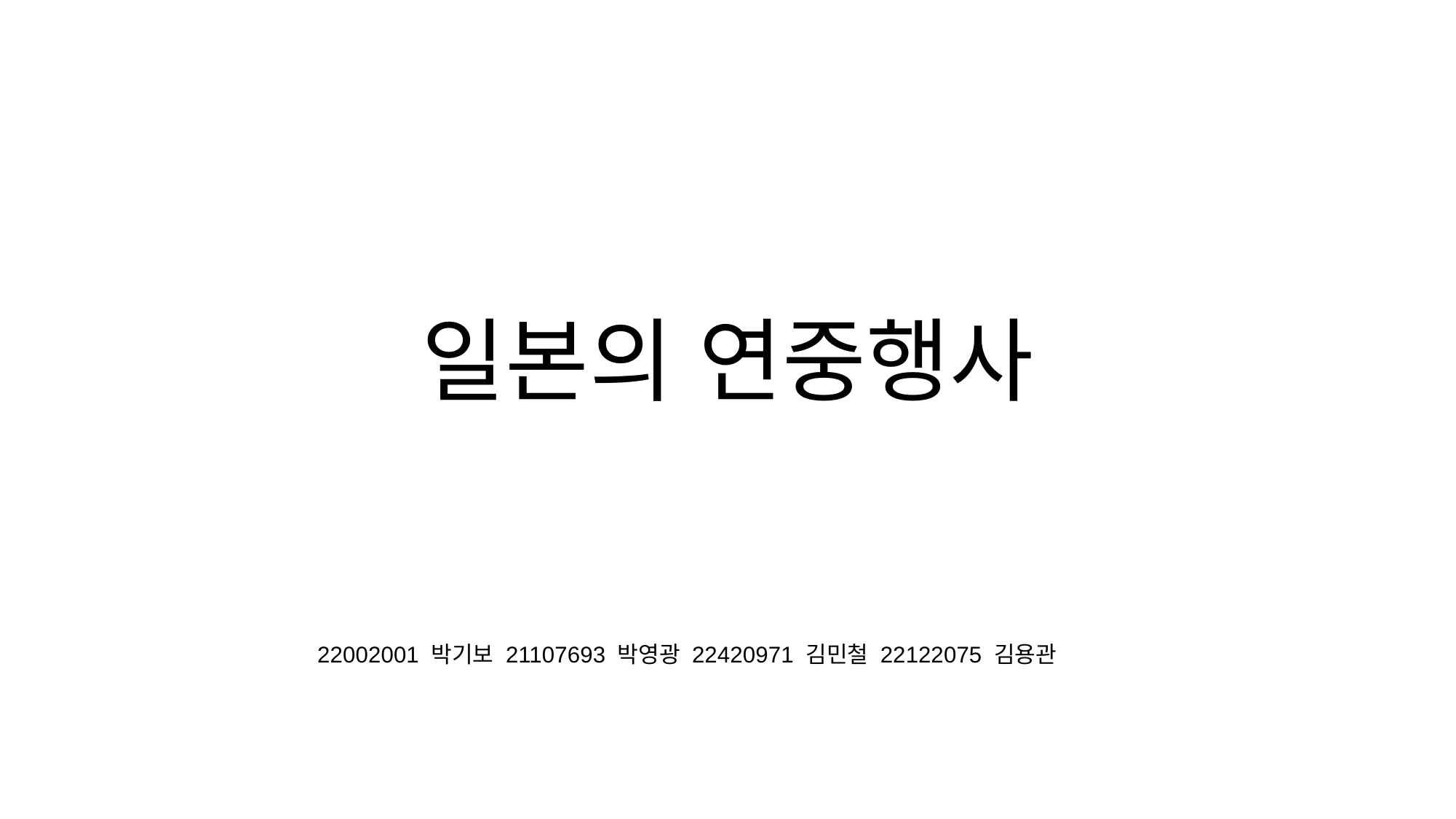

# 일본의 연중행사
22002001 박기보 21107693 박영광 22420971 김민철 22122075 김용관